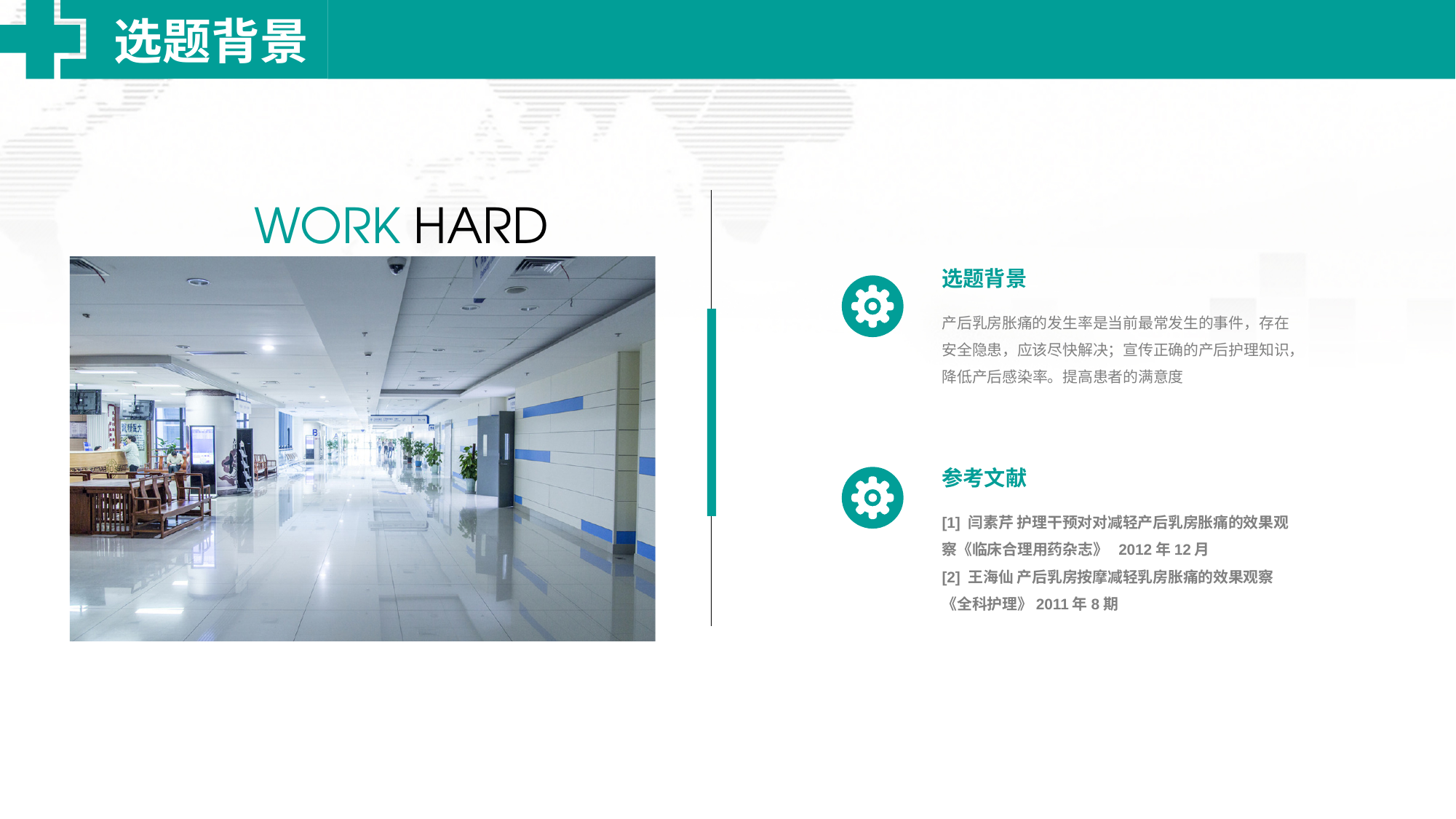

选题背景
WORK HARD

选题背景
产后乳房胀痛的发生率是当前最常发生的事件，存在安全隐患，应该尽快解决；宣传正确的产后护理知识，降低产后感染率。提高患者的满意度

参考文献
[1] 闫素芹 护理干预对对减轻产后乳房胀痛的效果观察《临床合理用药杂志》  2012年12月
[2] 王海仙 产后乳房按摩减轻乳房胀痛的效果观察《全科护理》2011年8期